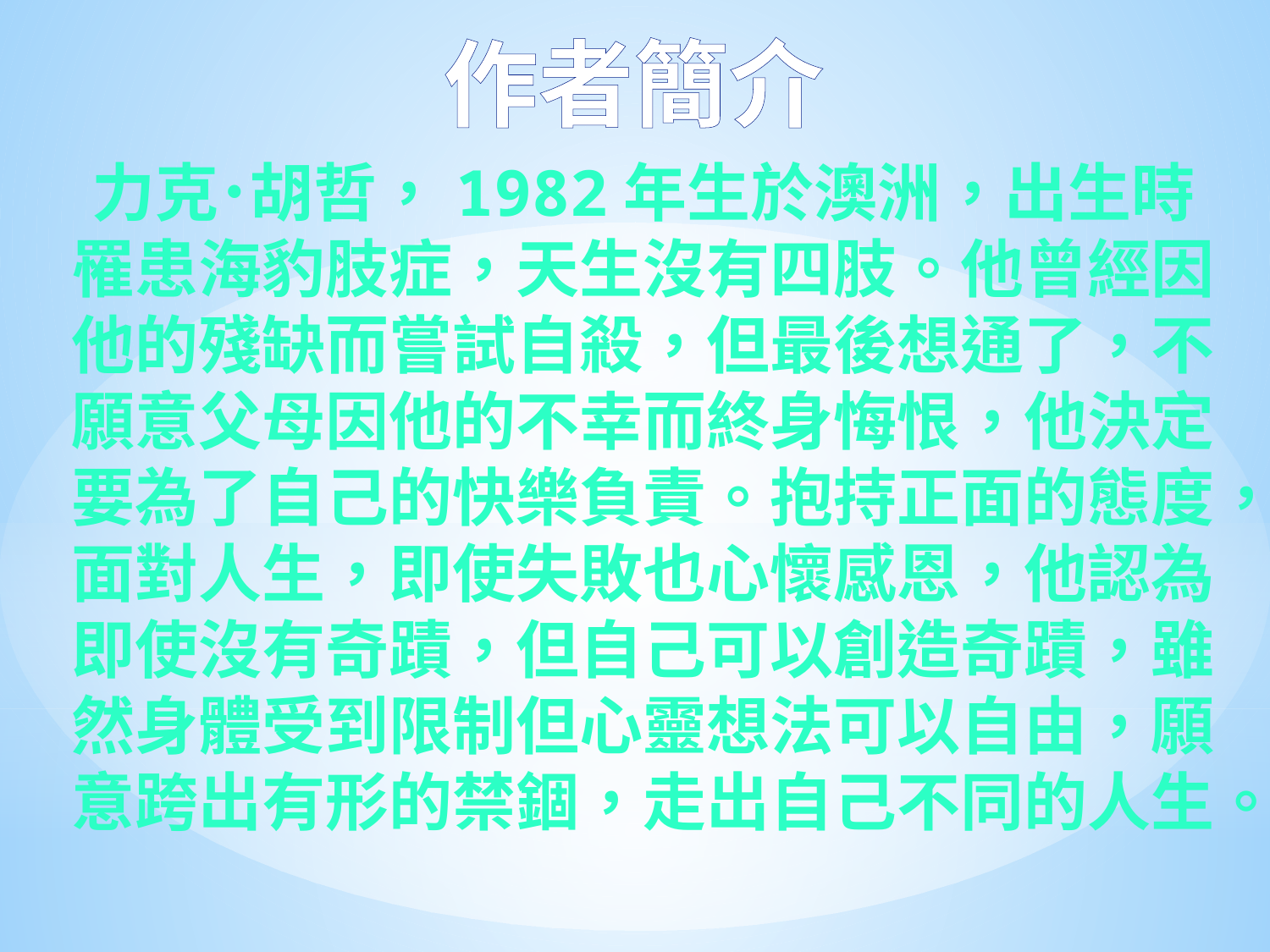

作者簡介
力克˙胡哲，1982年生於澳洲，出生時罹患海豹肢症，天生沒有四肢。他曾經因他的殘缺而嘗試自殺，但最後想通了，不願意父母因他的不幸而終身悔恨，他決定要為了自己的快樂負責。抱持正面的態度，面對人生，即使失敗也心懷感恩，他認為即使沒有奇蹟，但自己可以創造奇蹟，雖然身體受到限制但心靈想法可以自由，願意跨出有形的禁錮，走出自己不同的人生。